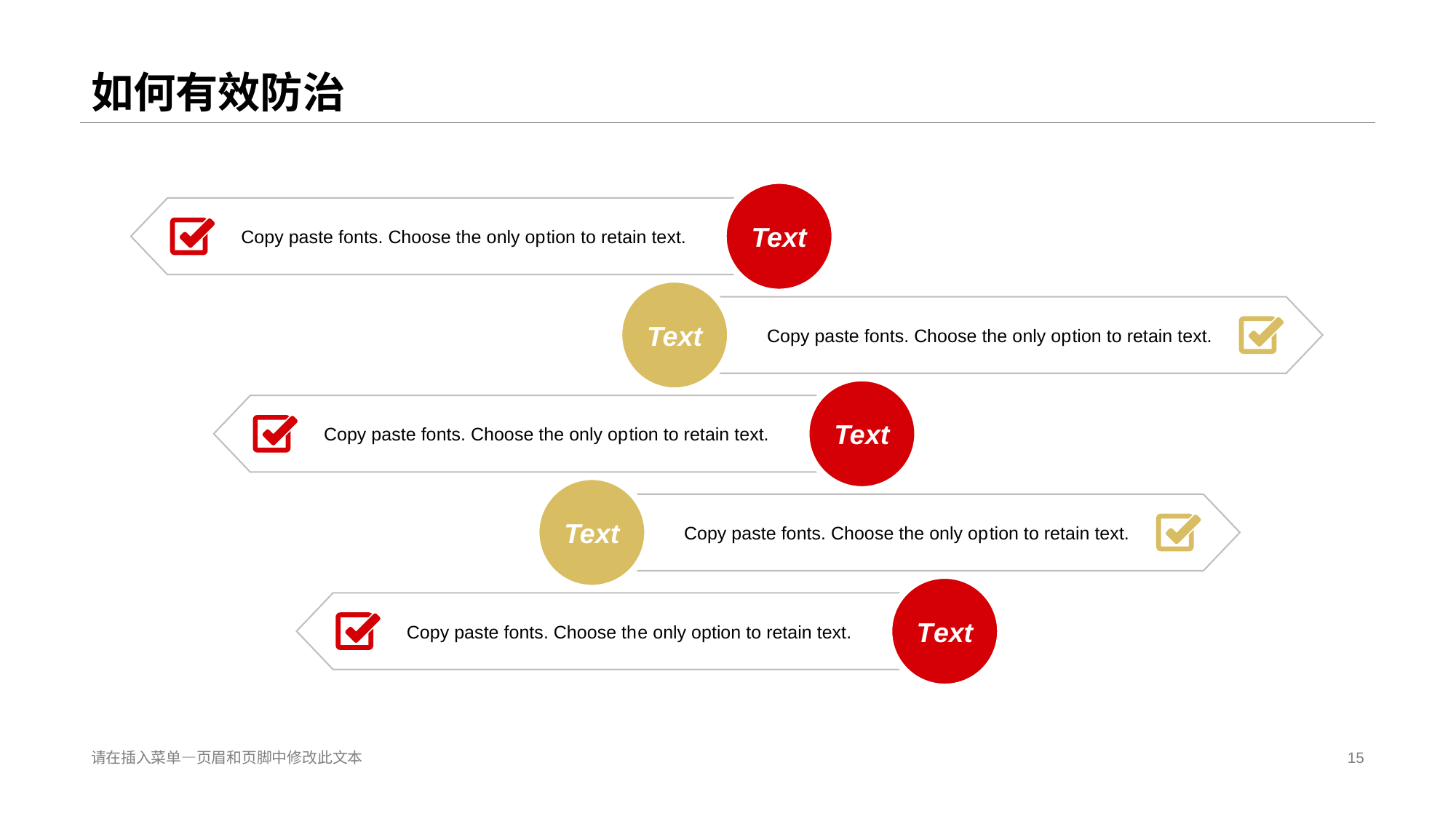

# 如何有效防治
Te xt
Copy paste fonts. Choose the only op tion to retain text.

Te xt
Copy paste fonts. Choose the only op tion to retain text.

Te xt
Copy paste fonts. Choose the only op tion to retain text.

Te xt
Copy paste fonts. Choose the only op tion to retain text.

T ext
Copy paste fonts. Choose th e only option to retain text.

请在插入菜单—页眉和页脚中修改此文本
15